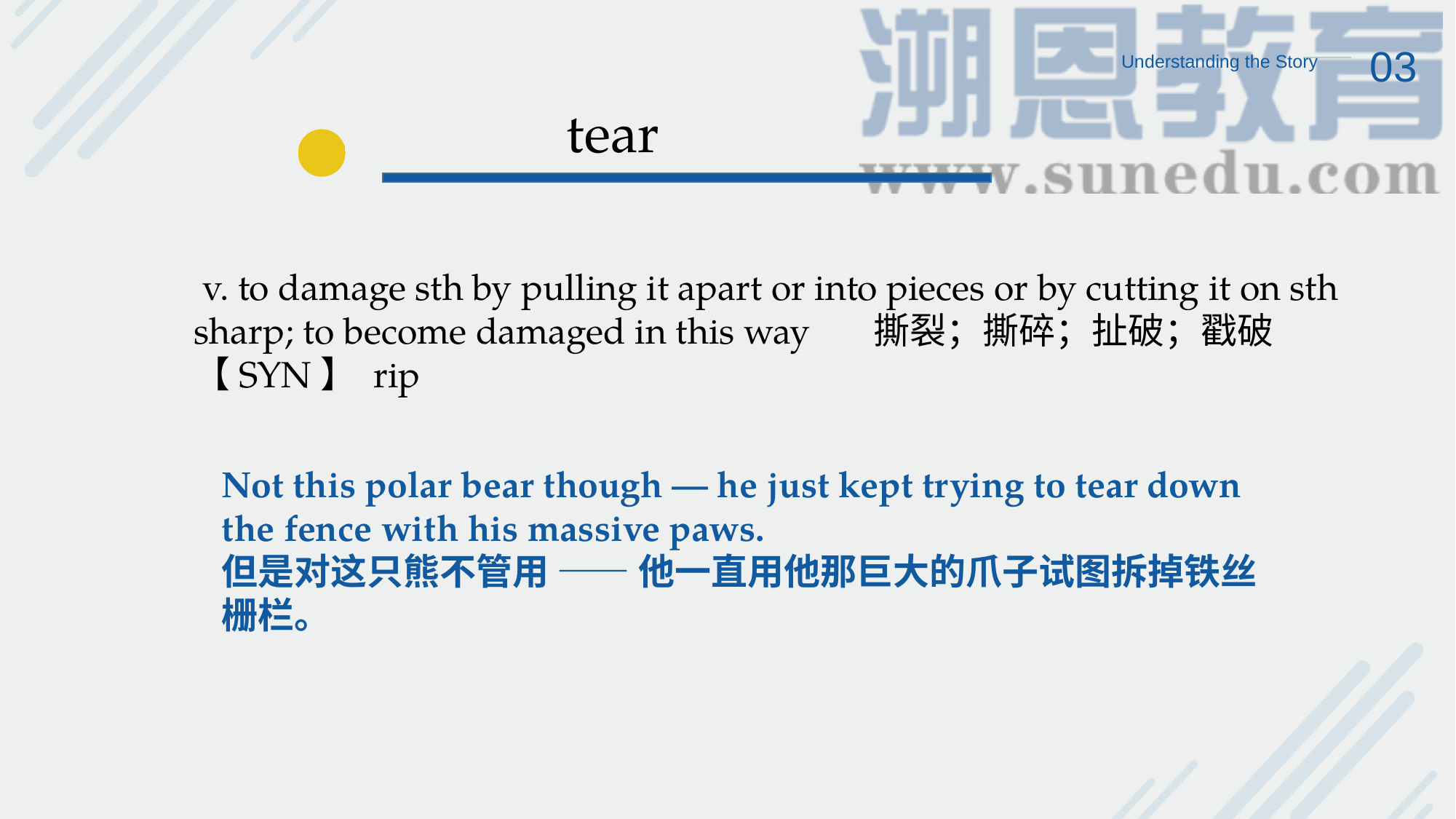

03
Understanding the Story
tear

 v. to damage sth by pulling it apart or into pieces or by cutting it on sth sharp; to become damaged in this way      撕裂；撕碎；扯破；戳破 【SYN】 rip

Not this polar bear though — he just kept trying to tear down the fence with his massive paws.
但是对这只熊不管用 —— 他一直用他那巨大的爪子试图拆掉铁丝栅栏。